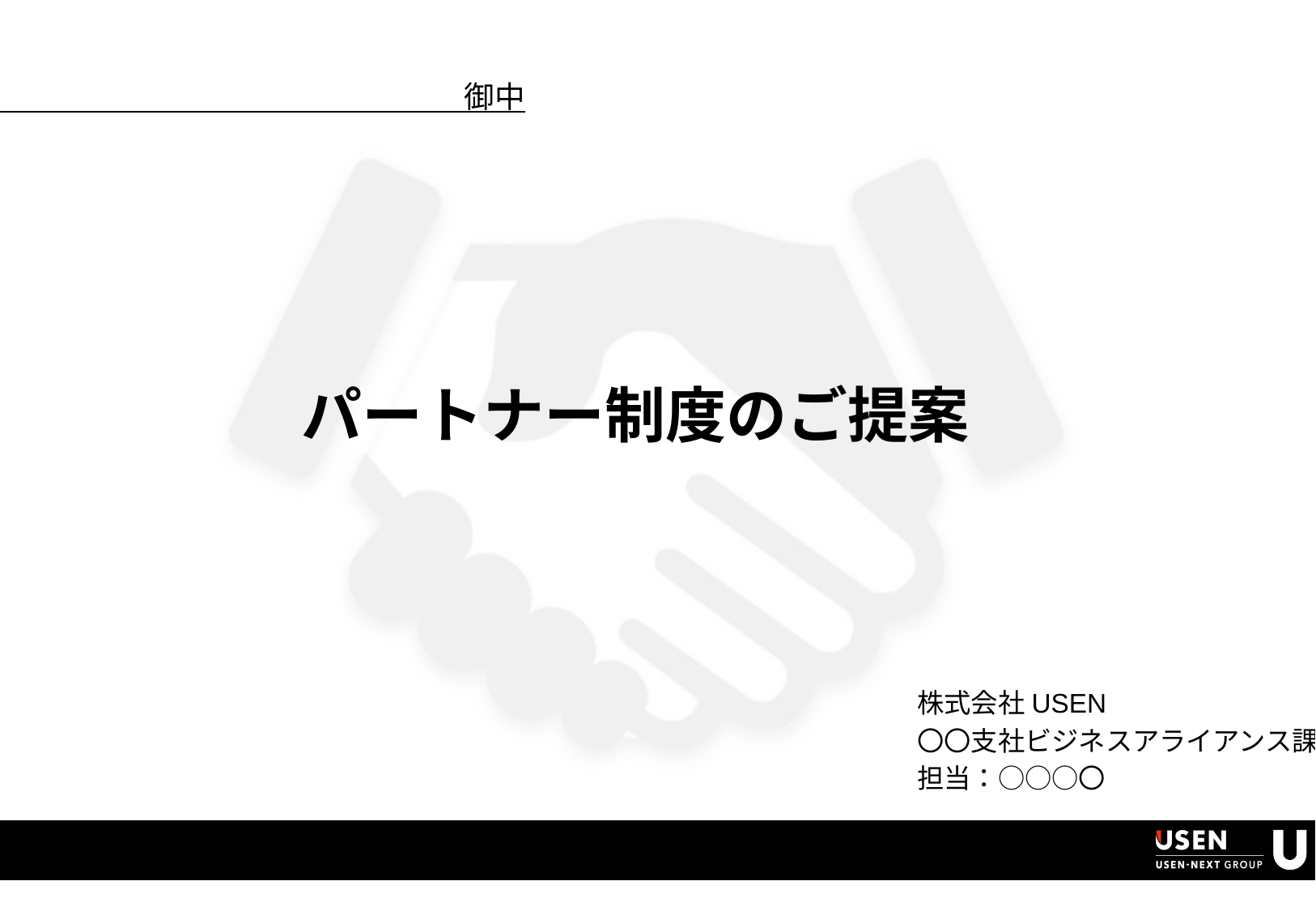

御中
宛名、社名、部署は
修正可です
株式会社USEN
〇〇支社ビジネスアライアンス課
担当：○○○〇